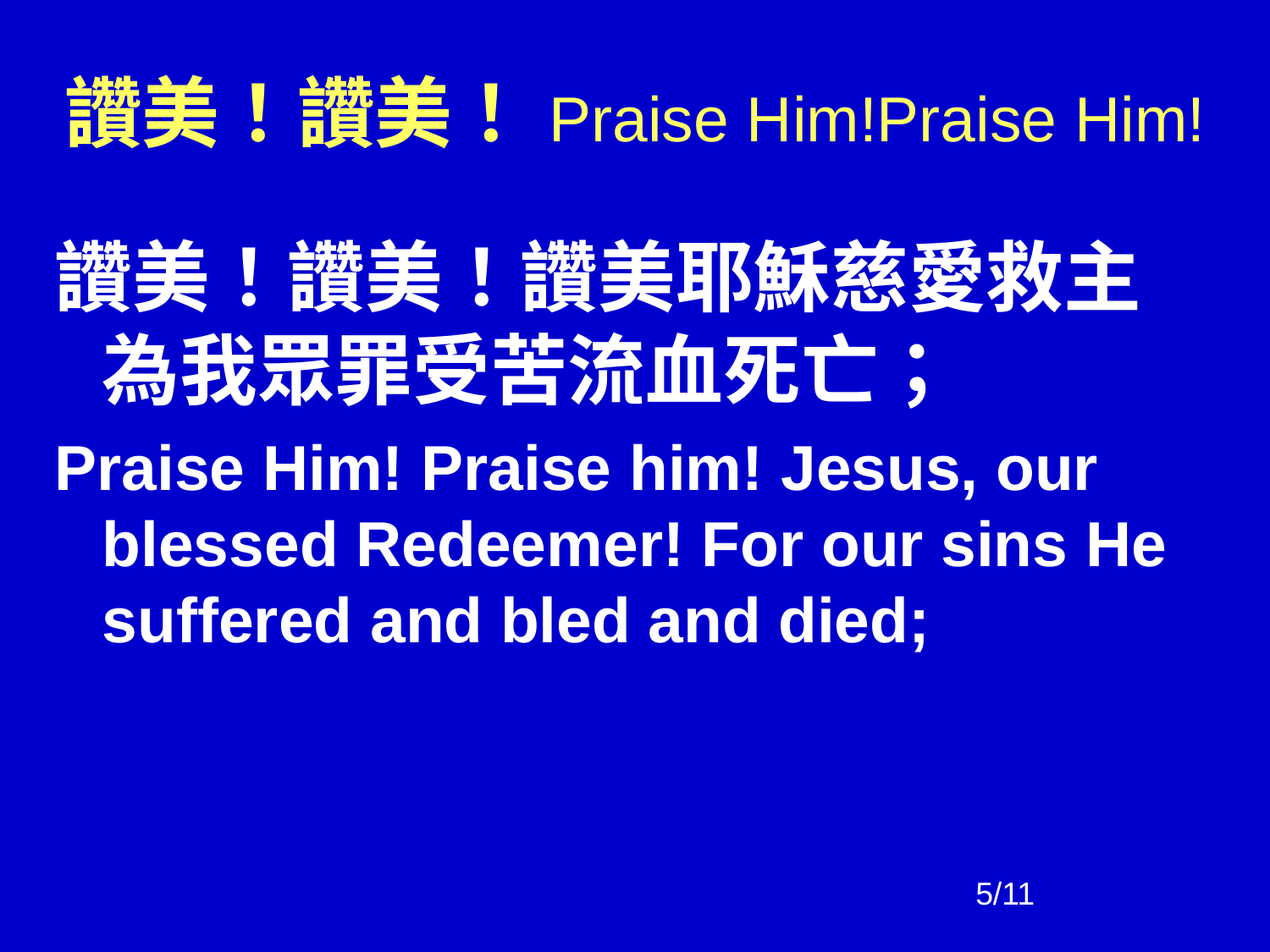

# 讚美！讚美！Praise Him!Praise Him!
讚美！讚美！讚美耶穌慈愛救主
為我眾罪受苦流血死亡；
Praise Him! Praise him! Jesus, our blessed Redeemer! For our sins He suffered and bled and died;

5/11